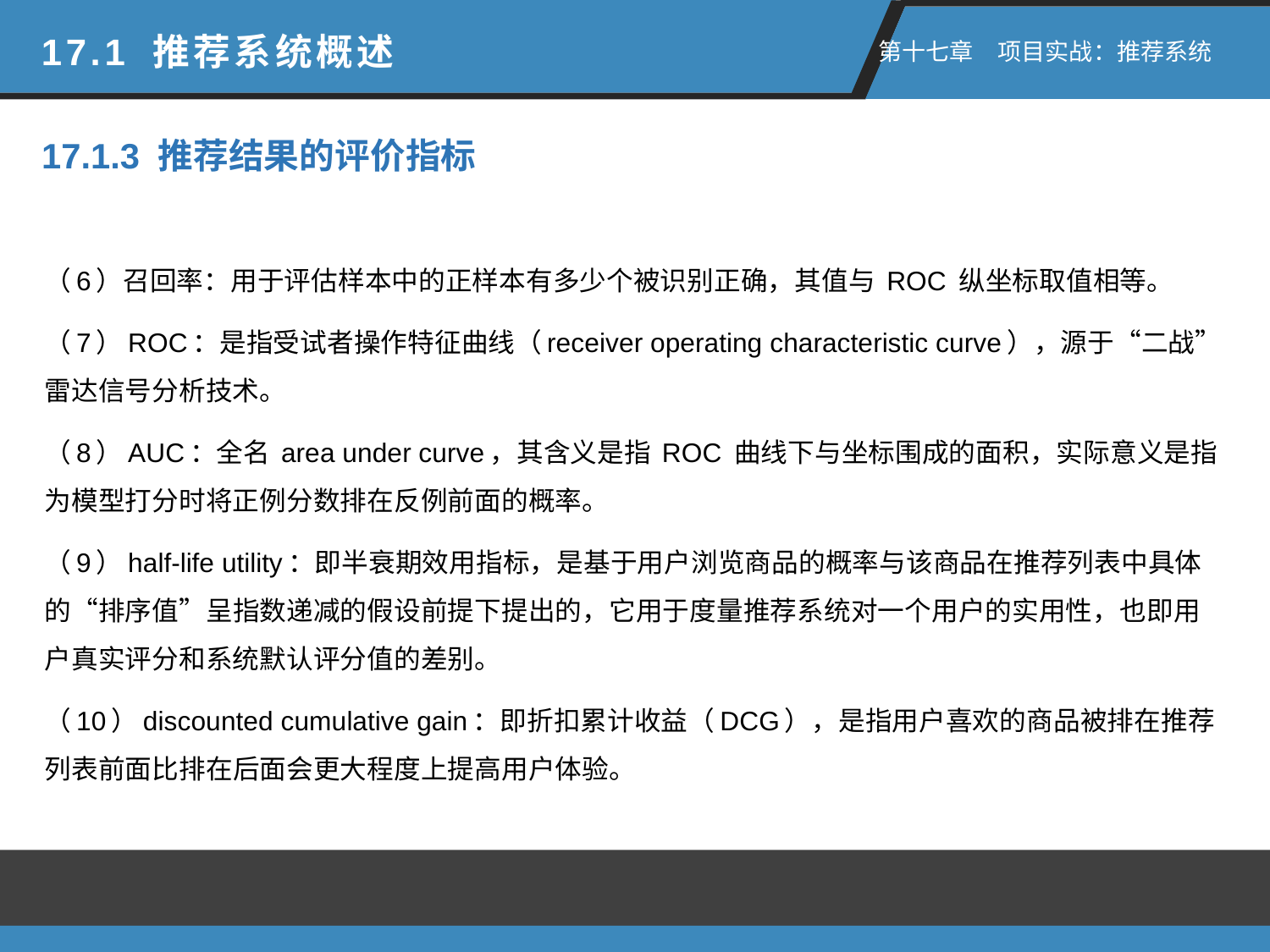

17.1 推荐系统概述
  第十七章　项目实战：推荐系统
17.1.3 推荐结果的评价指标

（6）召回率：用于评估样本中的正样本有多少个被识别正确，其值与 ROC 纵坐标取值相等。
（7）ROC：是指受试者操作特征曲线（receiver operating characteristic curve），源于“二战”雷达信号分析技术。
（8）AUC：全名 area under curve，其含义是指 ROC 曲线下与坐标围成的面积，实际意义是指为模型打分时将正例分数排在反例前面的概率。
（9）half-life utility：即半衰期效用指标，是基于用户浏览商品的概率与该商品在推荐列表中具体的“排序值”呈指数递减的假设前提下提出的，它用于度量推荐系统对一个用户的实用性，也即用户真实评分和系统默认评分值的差别。
（10）discounted cumulative gain：即折扣累计收益（DCG），是指用户喜欢的商品被排在推荐列表前面比排在后面会更大程度上提高用户体验。